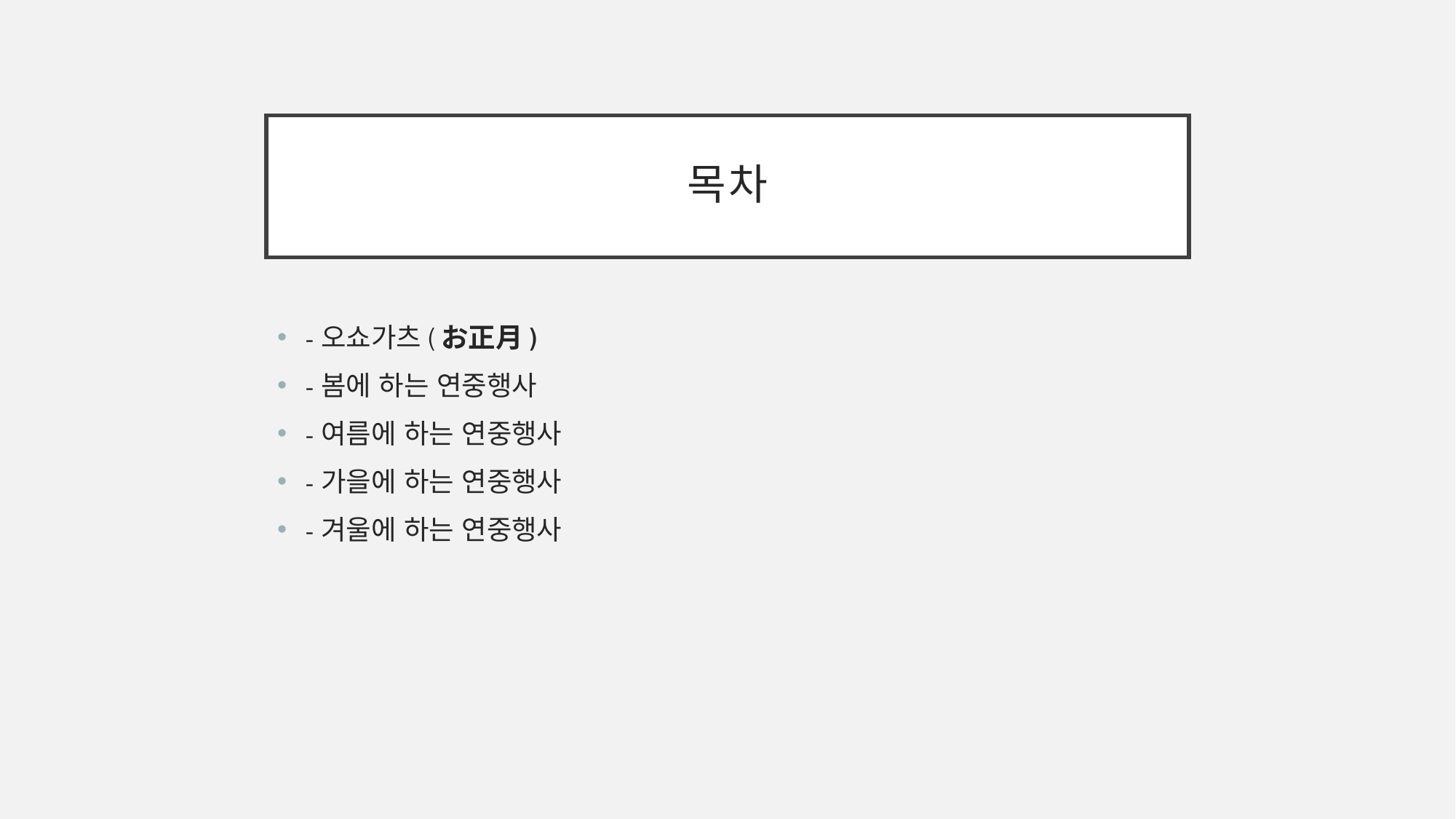

# 목차
-오쇼가츠(お正月)
-봄에 하는 연중행사
-여름에 하는 연중행사
-가을에 하는 연중행사
-겨울에 하는 연중행사